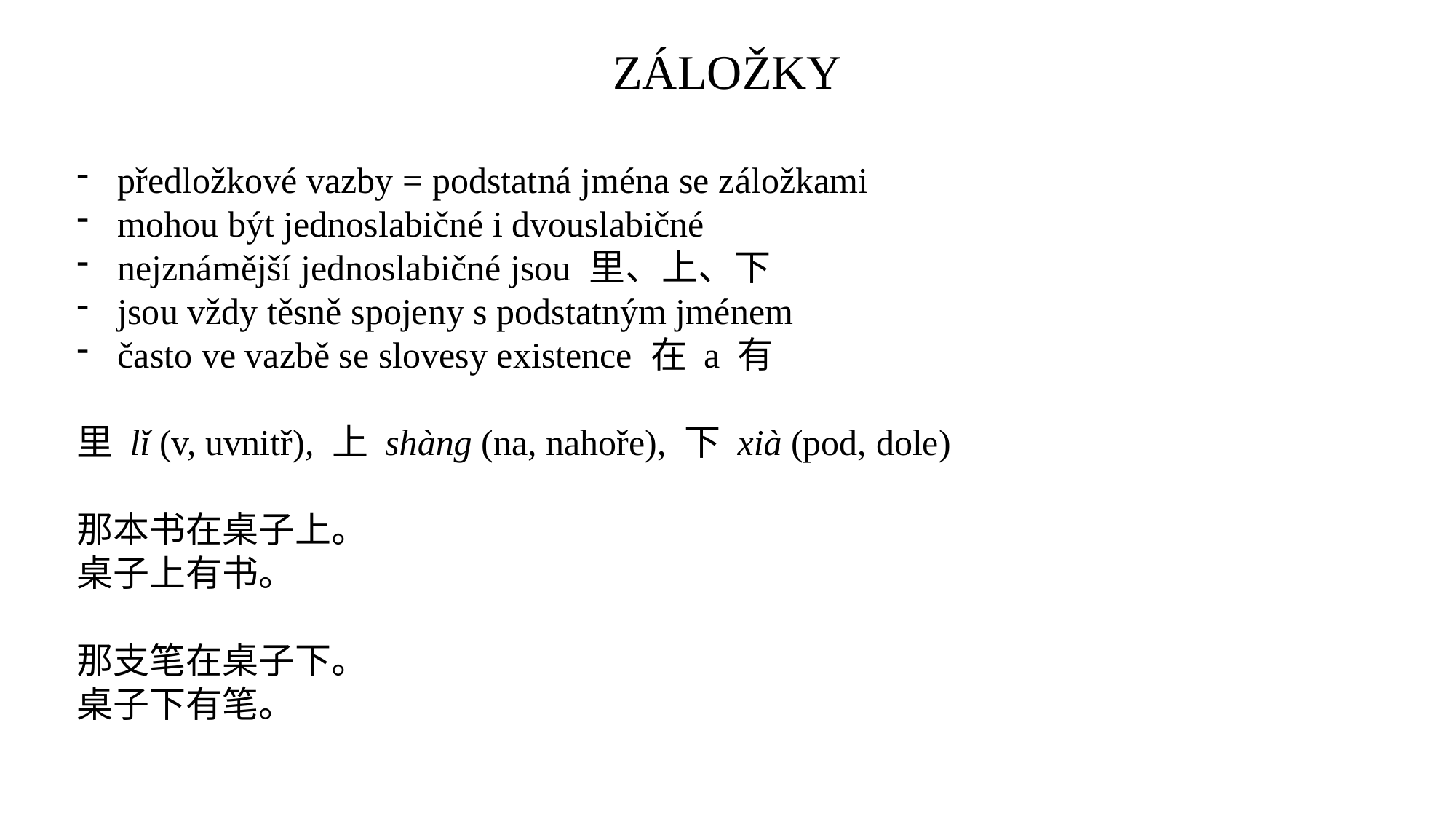

ZÁLOŽKY

předložkové vazby = podstatná jména se záložkami
mohou být jednoslabičné i dvouslabičné
nejznámější jednoslabičné jsou 里、上、下
jsou vždy těsně spojeny s podstatným jménem
často ve vazbě se slovesy existence 在 a 有

里 lǐ (v, uvnitř), 上 shàng (na, nahoře), 下 xià (pod, dole)

那本书在桌子上。
桌子上有书。

那支笔在桌子下。
桌子下有笔。